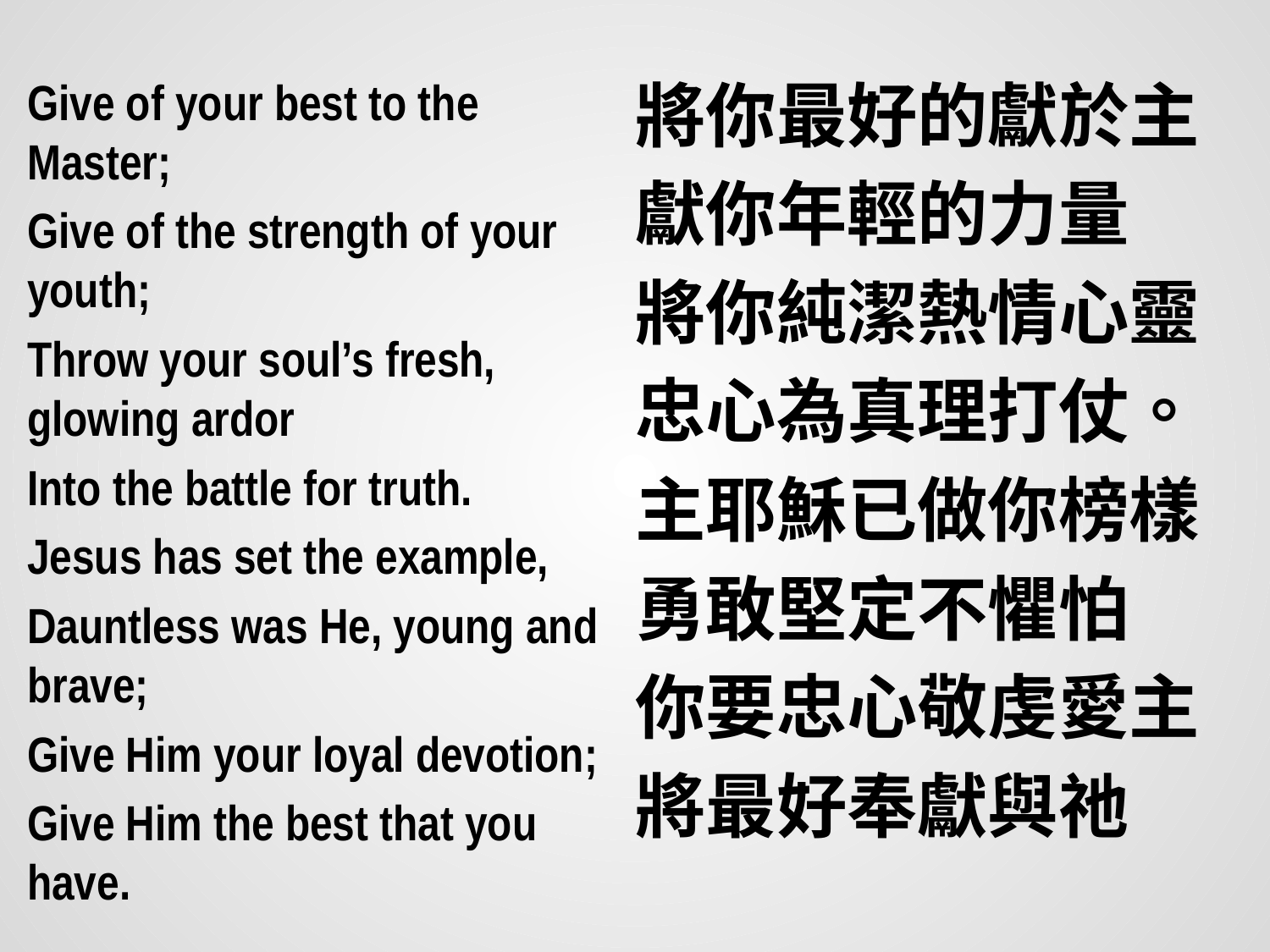

Give of your best to the Master;
Give of the strength of your youth;
Throw your soul’s fresh, glowing ardor
Into the battle for truth.
Jesus has set the example,
Dauntless was He, young and brave;
Give Him your loyal devotion;
Give Him the best that you have.
將你最好的獻於主
獻你年輕的力量
將你純潔熱情心靈
忠心為真理打仗。
主耶穌已做你榜樣
勇敢堅定不懼怕
你要忠心敬虔愛主
將最好奉獻與祂